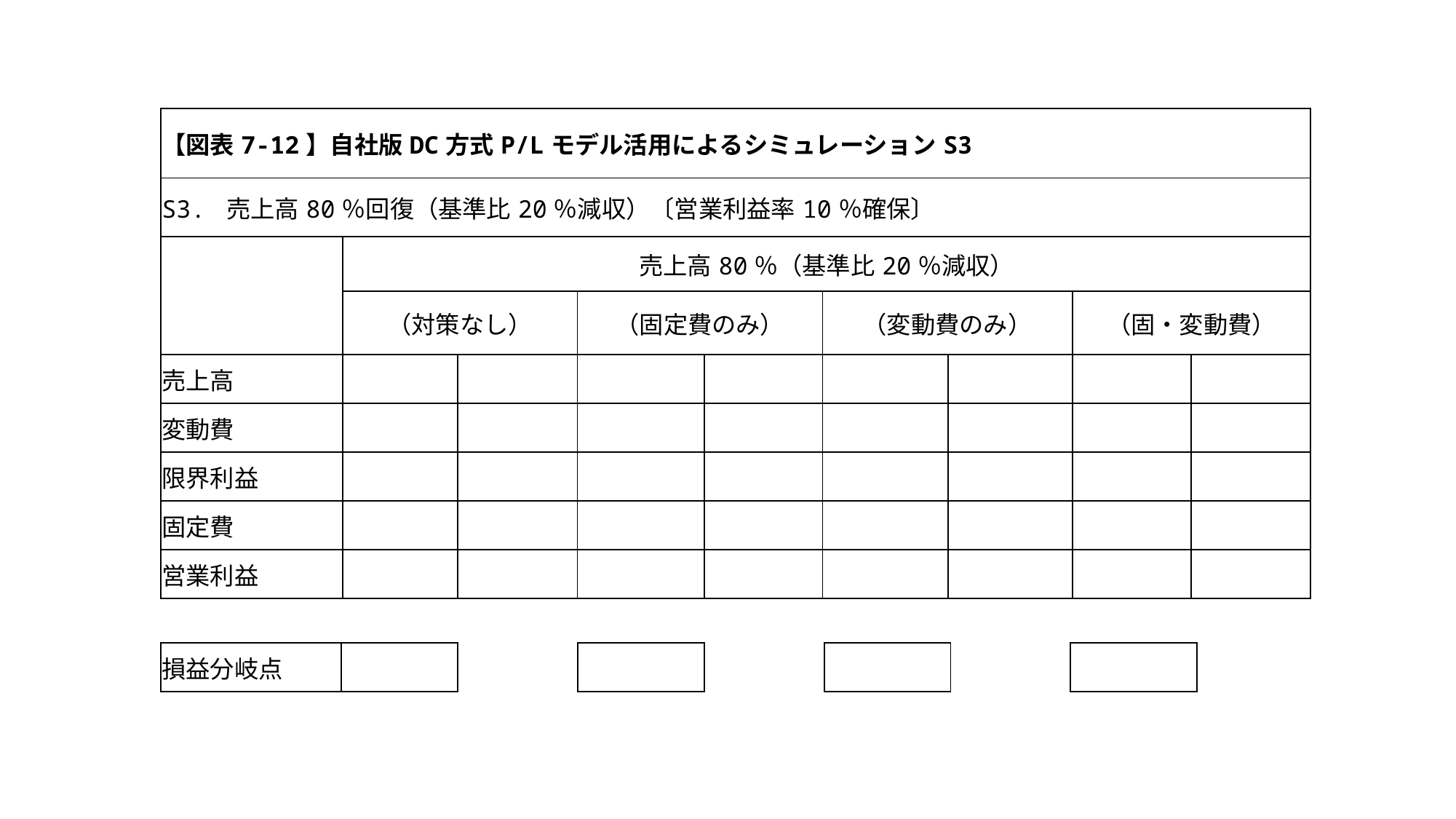

| 【図表7-12】自社版DC方式P/Lモデル活用によるシミュレーションS3 |  |  |  |  |  |  |  |  |
| --- | --- | --- | --- | --- | --- | --- | --- | --- |
| S3. 売上高80％回復（基準比20％減収）〔営業利益率10％確保〕 |  |  |  |  |  |  |  |  |
|  | 売上高80％（基準比20％減収） |  |  |  |  |  |  |  |
|  | （対策なし） |  | （固定費のみ） |  | （変動費のみ） |  | （固・変動費） |  |
| 売上高 |  |  |  |  |  |  |  |  |
| 変動費 |  |  |  |  |  |  |  |  |
| 限界利益 |  |  |  |  |  |  |  |  |
| 固定費 |  |  |  |  |  |  |  |  |
| 営業利益 |  |  |  |  |  |  |  |  |
|  |
| --- |
| 損益分岐点 |  |
| --- | --- |
|  |
| --- |
|  |
| --- |